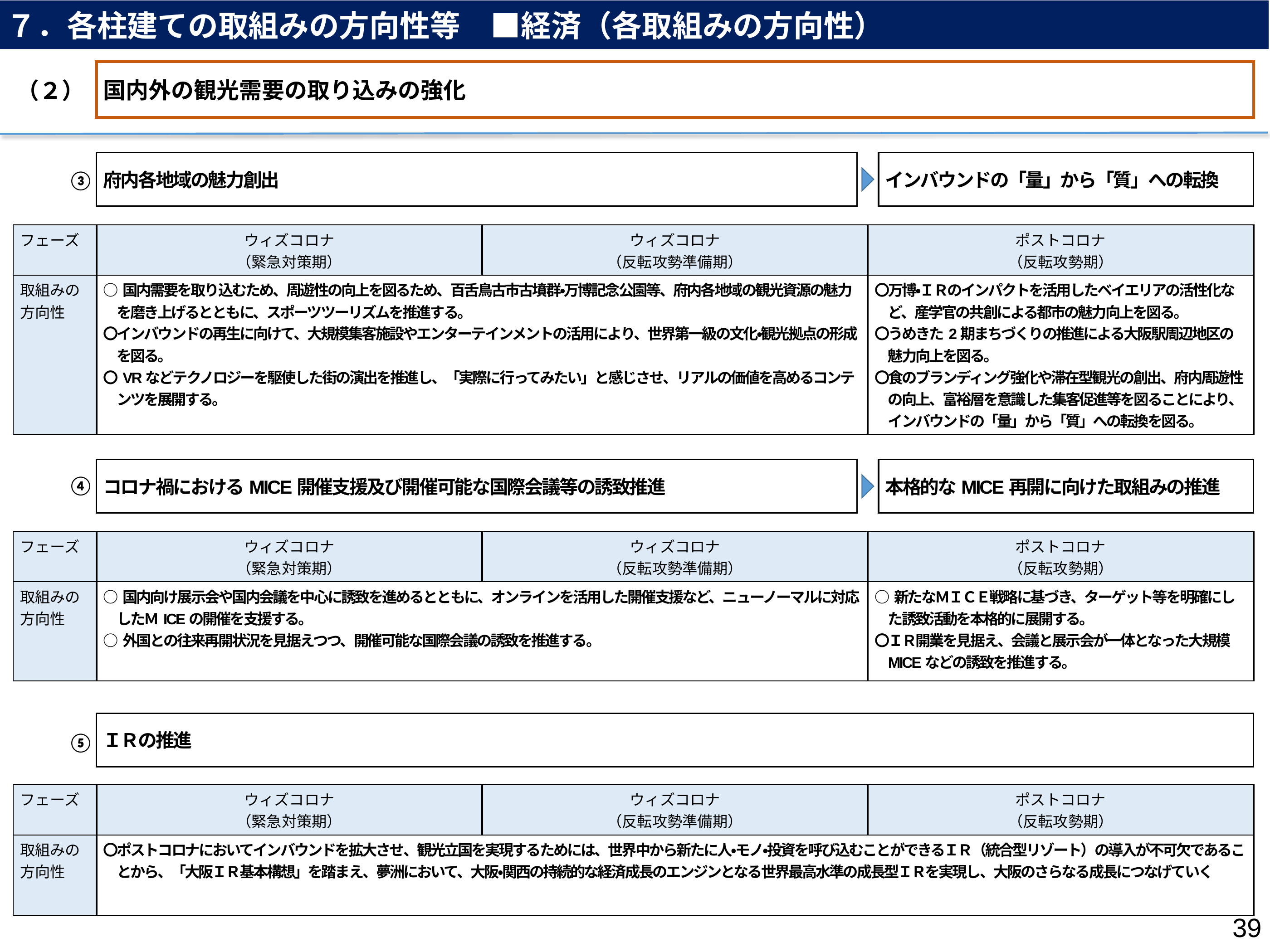

７．各柱建ての取組みの方向性等　■経済（各取組みの方向性）
国内外の観光需要の取り込みの強化
（２）
府内各地域の魅力創出
インバウンドの「量」から「質」への転換
③

| フェーズ | ウィズコロナ （緊急対策期） | ウィズコロナ （反転攻勢準備期） | ポストコロナ （反転攻勢期） |
| --- | --- | --- | --- |
| 取組みの 方向性 | ○国内需要を取り込むため、周遊性の向上を図るため、百舌鳥古市古墳群・万博記念公園等、府内各地域の観光資源の魅力を磨き上げるとともに、スポーツツーリズムを推進する。 〇インバウンドの再生に向けて、大規模集客施設やエンターテインメントの活用により、世界第一級の文化・観光拠点の形成を図る。 〇VRなどテクノロジーを駆使した街の演出を推進し、「実際に行ってみたい」と感じさせ、リアルの価値を高めるコンテンツを展開する。 |  | 〇万博・ＩＲのインパクトを活用したベイエリアの活性化など、産学官の共創による都市の魅力向上を図る。 〇うめきた2期まちづくりの推進による大阪駅周辺地区の魅力向上を図る。 〇食のブランディング強化や滞在型観光の創出、府内周遊性の向上、富裕層を意識した集客促進等を図ることにより、インバウンドの「量」から「質」への転換を図る。 |
コロナ禍におけるMICE開催支援及び開催可能な国際会議等の誘致推進
本格的なMICE再開に向けた取組みの推進
④

| フェーズ | ウィズコロナ （緊急対策期） | ウィズコロナ （反転攻勢準備期） | ポストコロナ （反転攻勢期） |
| --- | --- | --- | --- |
| 取組みの 方向性 | ○国内向け展示会や国内会議を中心に誘致を進めるとともに、オンラインを活用した開催支援など、ニューノーマルに対応したＭICEの開催を支援する。 ○外国との往来再開状況を見据えつつ、開催可能な国際会議の誘致を推進する。 |  | ○新たなＭＩＣＥ戦略に基づき、ターゲット等を明確にした誘致活動を本格的に展開する。 〇ＩＲ開業を見据え、会議と展示会が一体となった大規模MICEなどの誘致を推進する。 |
ＩＲの推進
⑤
| フェーズ | ウィズコロナ （緊急対策期） | ウィズコロナ （反転攻勢準備期） | ポストコロナ （反転攻勢期） |
| --- | --- | --- | --- |
| 取組みの 方向性 | 〇ポストコロナにおいてインバウンドを拡大させ、観光立国を実現するためには、世界中から新たに人・モノ・投資を呼び込むことができるＩＲ（統合型リゾート）の導入が不可欠であることから、「大阪ＩＲ基本構想」を踏まえ、夢洲において、⼤阪・関⻄の持続的な経済成⻑のエンジンとなる世界最⾼⽔準の成⻑型ＩＲを実現し、⼤阪のさらなる成⻑につなげていく |  |  |
39